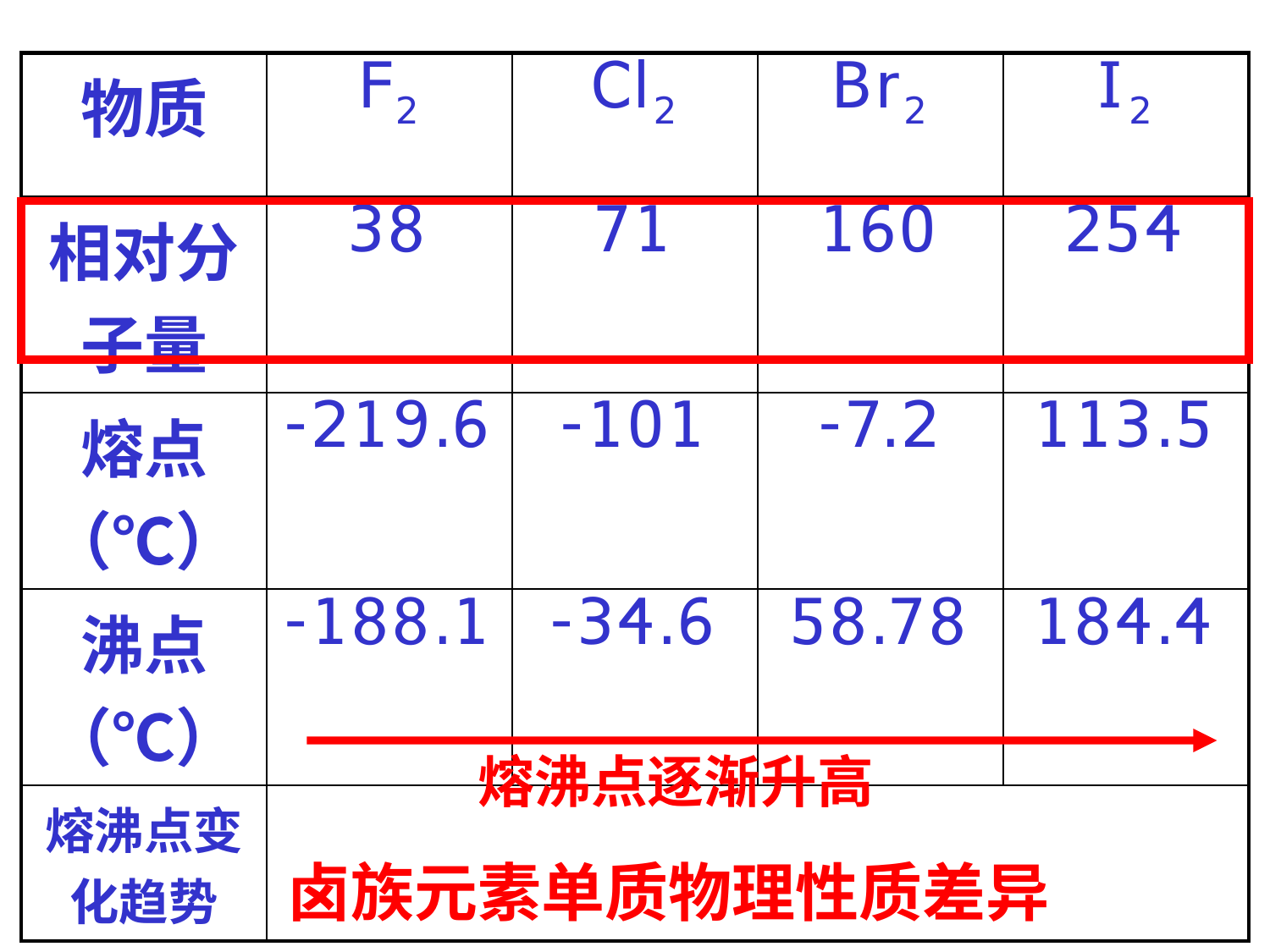

| 物质 | F2 | Cl2 | Br2 | I2 |
| --- | --- | --- | --- | --- |
| 相对分子量 | 38 | 71 | 160 | 254 |
| 熔点（℃） | -219.6 | -101 | -7.2 | 113.5 |
| 沸点（℃） | -188.1 | -34.6 | 58.78 | 184.4 |
| 熔沸点变化趋势 |  |  |  |  |

熔沸点逐渐升高
卤族元素单质物理性质差异